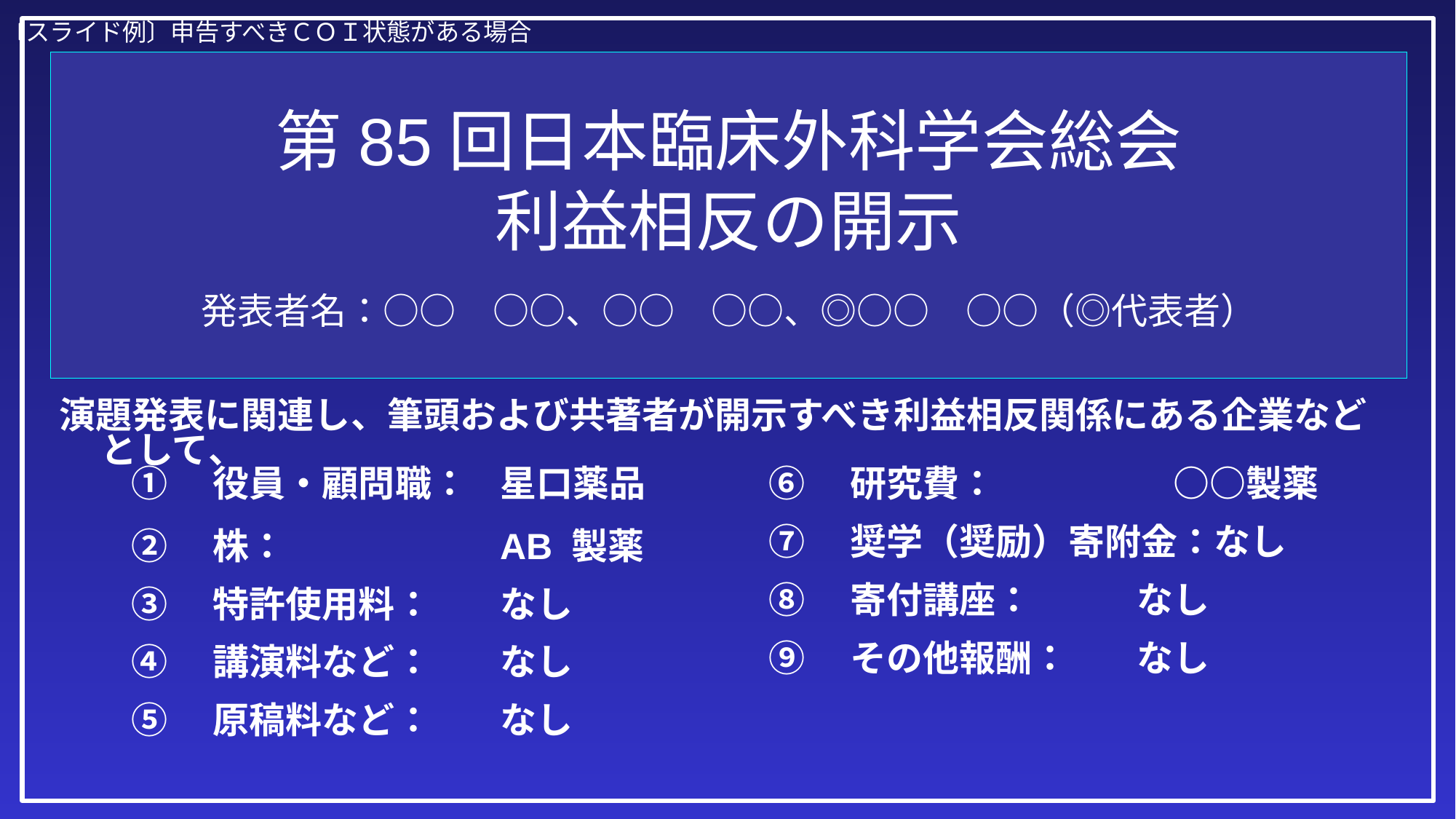

〔スライド例〕申告すべきＣＯＩ状態がある場合

第85回日本臨床外科学会総会
利益相反の開示
　
発表者名：○○　○○、○○　○○、◎○○　○○（◎代表者）
演題発表に関連し、筆頭および共著者が開示すべき利益相反関係にある企業などとして、
①　役員・顧問職：	星口薬品

②　株：		AB 製薬

③　特許使用料：	なし

④　講演料など：	なし

⑤　原稿料など：	なし
⑥　研究費：	　　　　○○製薬

⑦　奨学（奨励）寄附金：なし

⑧　寄付講座：	なし

⑨　その他報酬：	なし